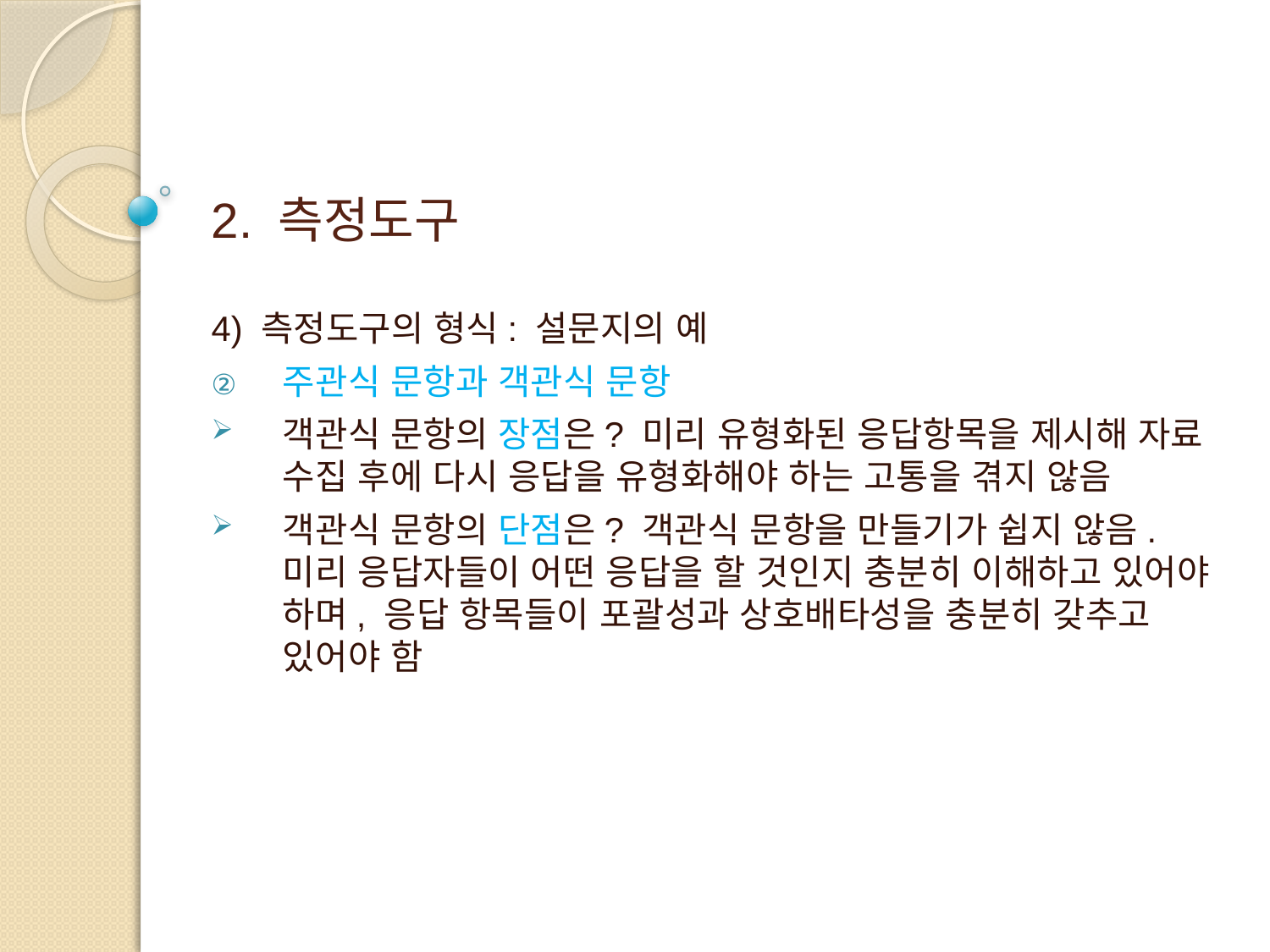

# 2. 측정도구
4) 측정도구의 형식: 설문지의 예
주관식 문항과 객관식 문항
객관식 문항의 장점은? 미리 유형화된 응답항목을 제시해 자료 수집 후에 다시 응답을 유형화해야 하는 고통을 겪지 않음
객관식 문항의 단점은? 객관식 문항을 만들기가 쉽지 않음. 미리 응답자들이 어떤 응답을 할 것인지 충분히 이해하고 있어야 하며, 응답 항목들이 포괄성과 상호배타성을 충분히 갖추고 있어야 함